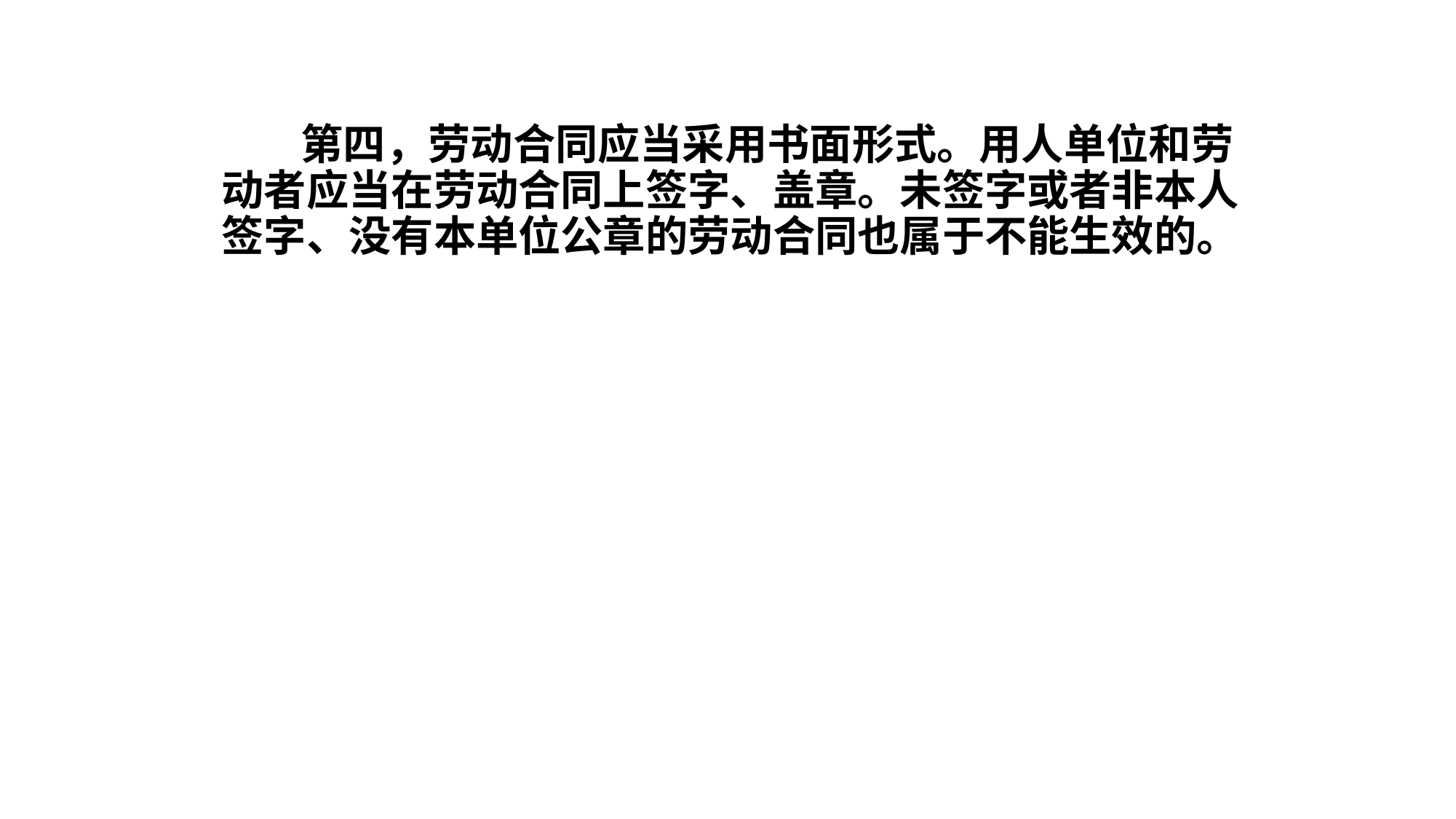

第四，劳动合同应当采用书面形式。用人单位和劳动者应当在劳动合同上签字、盖章。未签字或者非本人签字、没有本单位公章的劳动合同也属于不能生效的。

44